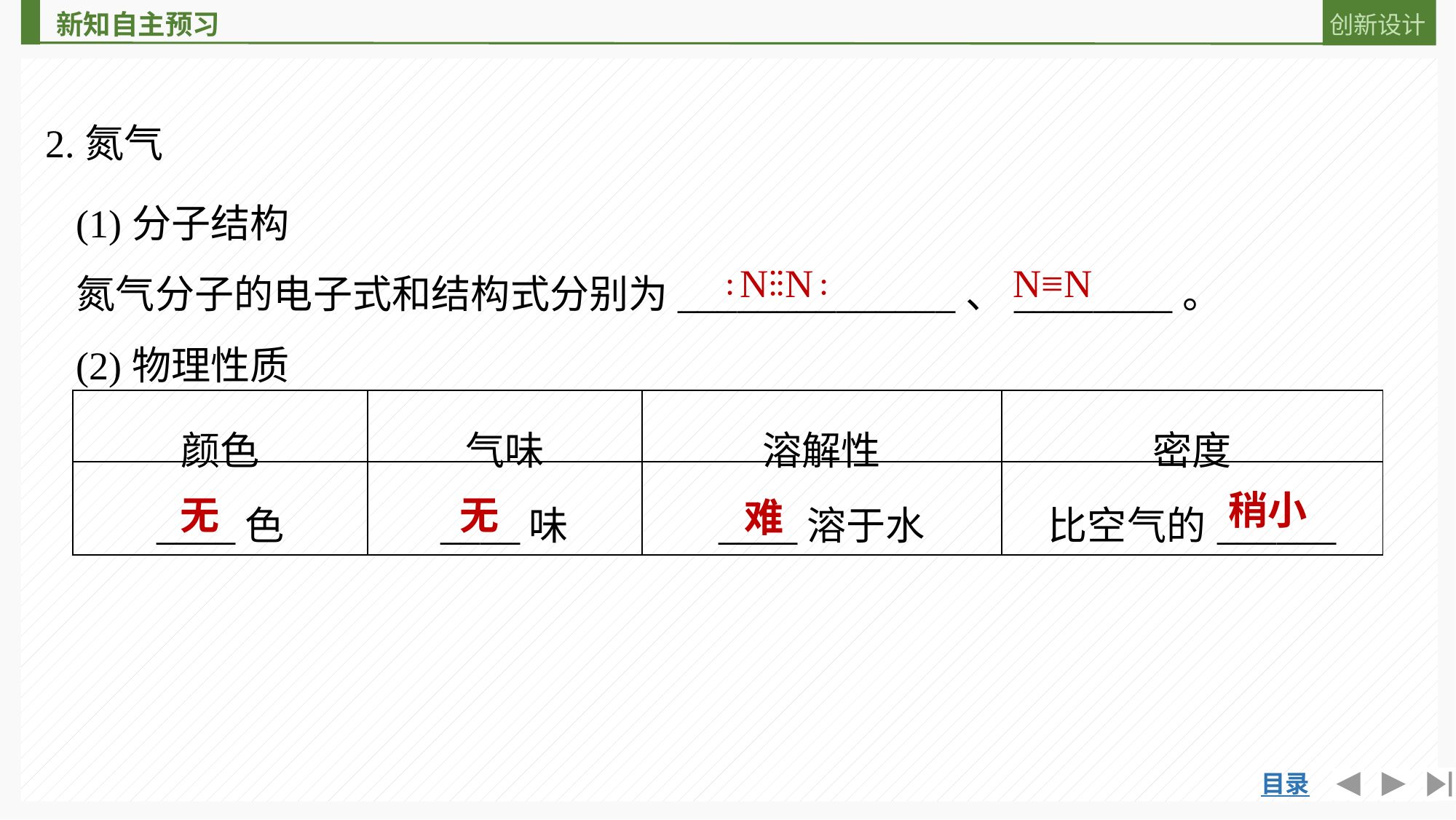

2.氮气
(1)分子结构
氮气分子的电子式和结构式分别为______________、________。
(2)物理性质
∶N⋮⋮N∶
N≡N
| 颜色 | 气味 | 溶解性 | 密度 |
| --- | --- | --- | --- |
| \_\_\_\_色 | \_\_\_\_味 | \_\_\_\_溶于水 | 比空气的\_\_\_\_\_\_ |
稍小
无
无
难